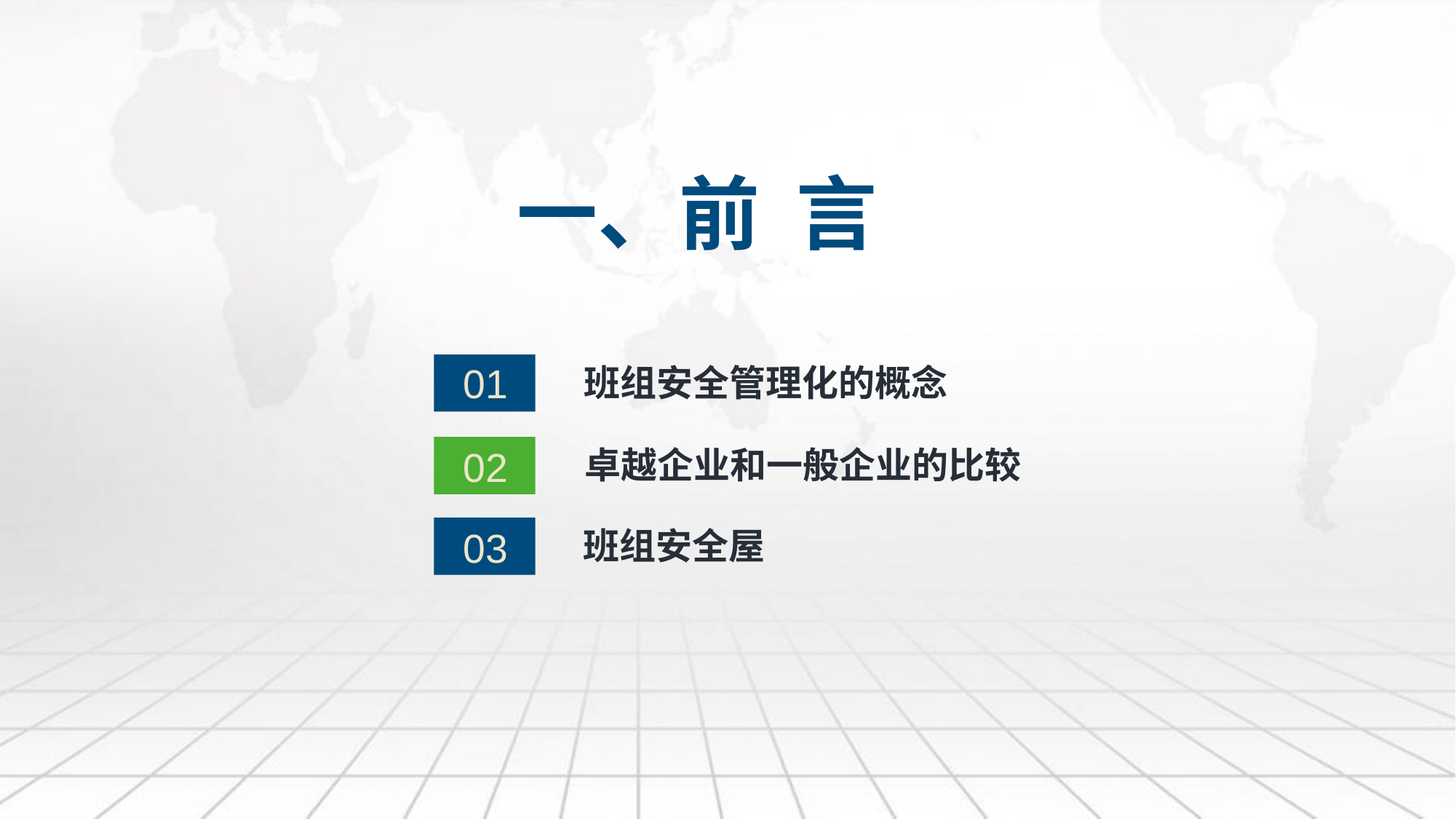

一、前  言
01

班组安全管理化的概念

02
卓越企业和一般企业的比较

03
班组安全屋